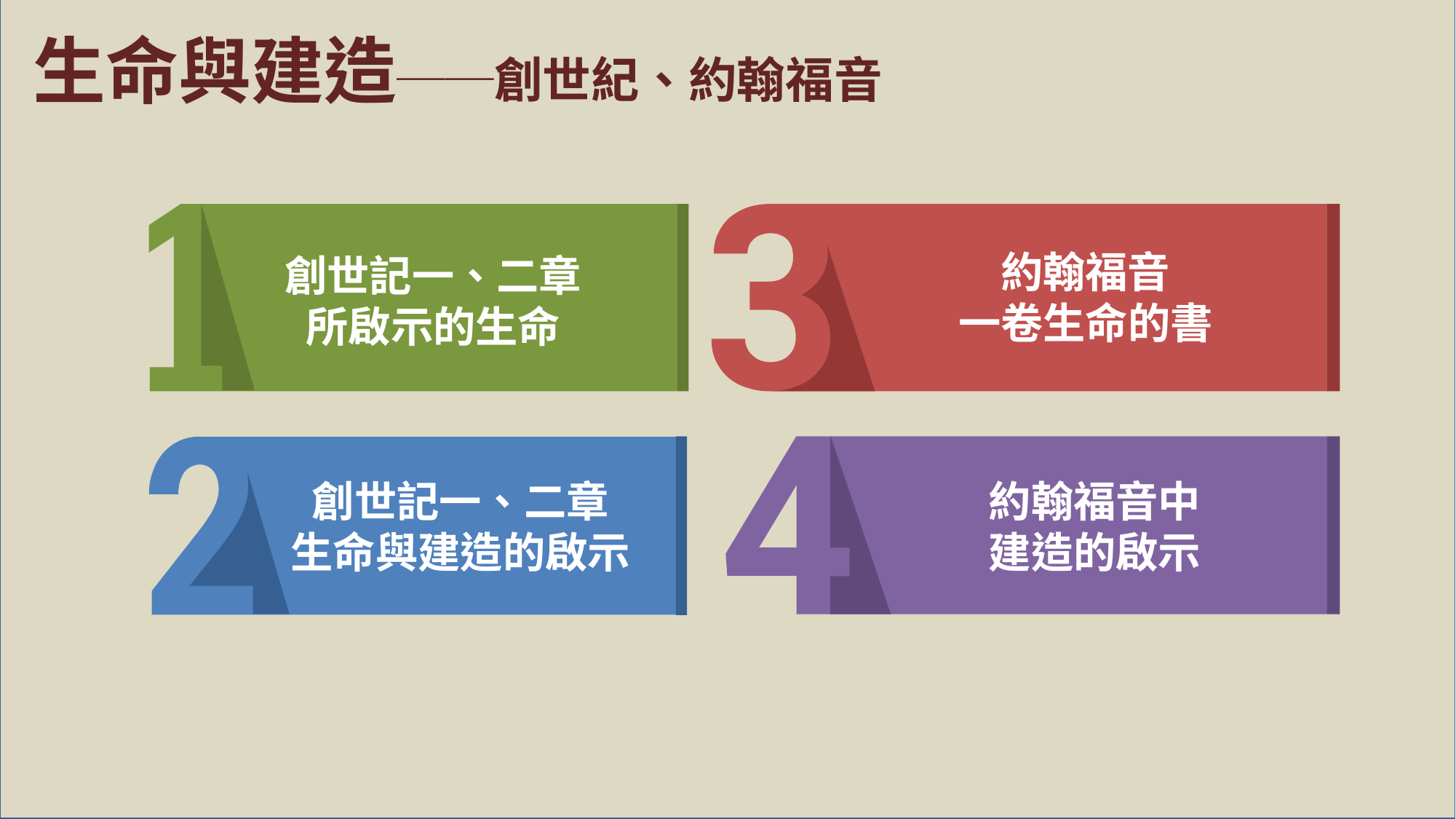

生命與建造──創世紀、約翰福音

約翰福音
一卷生命的書
創世記一、二章
所啟示的生命

創世記一、二章
生命與建造的啟示
約翰福音中
建造的啟示